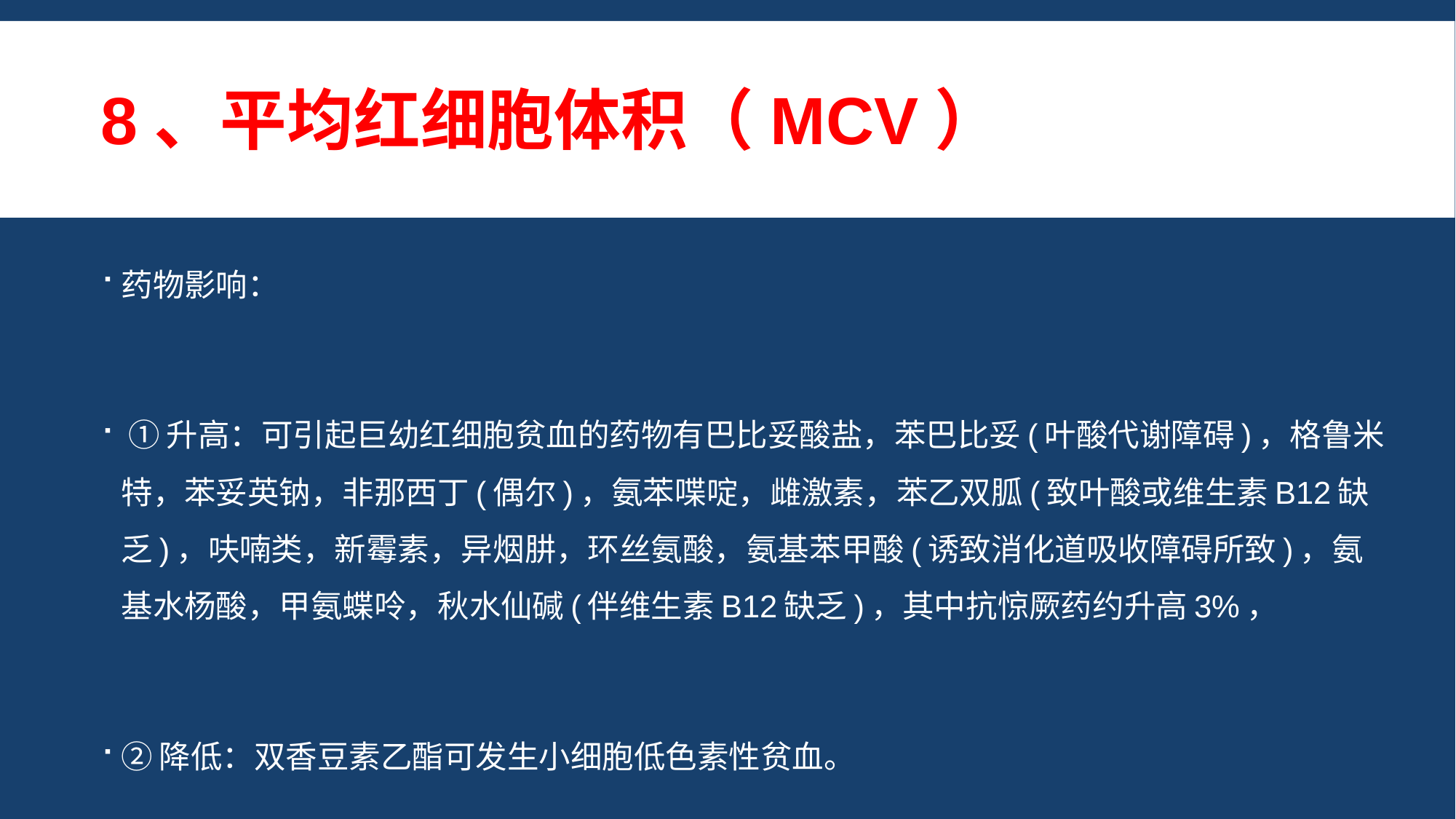

# 8、平均红细胞体积（MCV）
药物影响：

 ①升高：可引起巨幼红细胞贫血的药物有巴比妥酸盐，苯巴比妥(叶酸代谢障碍)，格鲁米特，苯妥英钠，非那西丁(偶尔)，氨苯喋啶，雌激素，苯乙双胍(致叶酸或维生素B12缺乏)，呋喃类，新霉素，异烟肼，环丝氨酸，氨基苯甲酸(诱致消化道吸收障碍所致)，氨基水杨酸，甲氨蝶呤，秋水仙碱(伴维生素B12缺乏)，其中抗惊厥药约升高3%，

②降低：双香豆素乙酯可发生小细胞低色素性贫血。